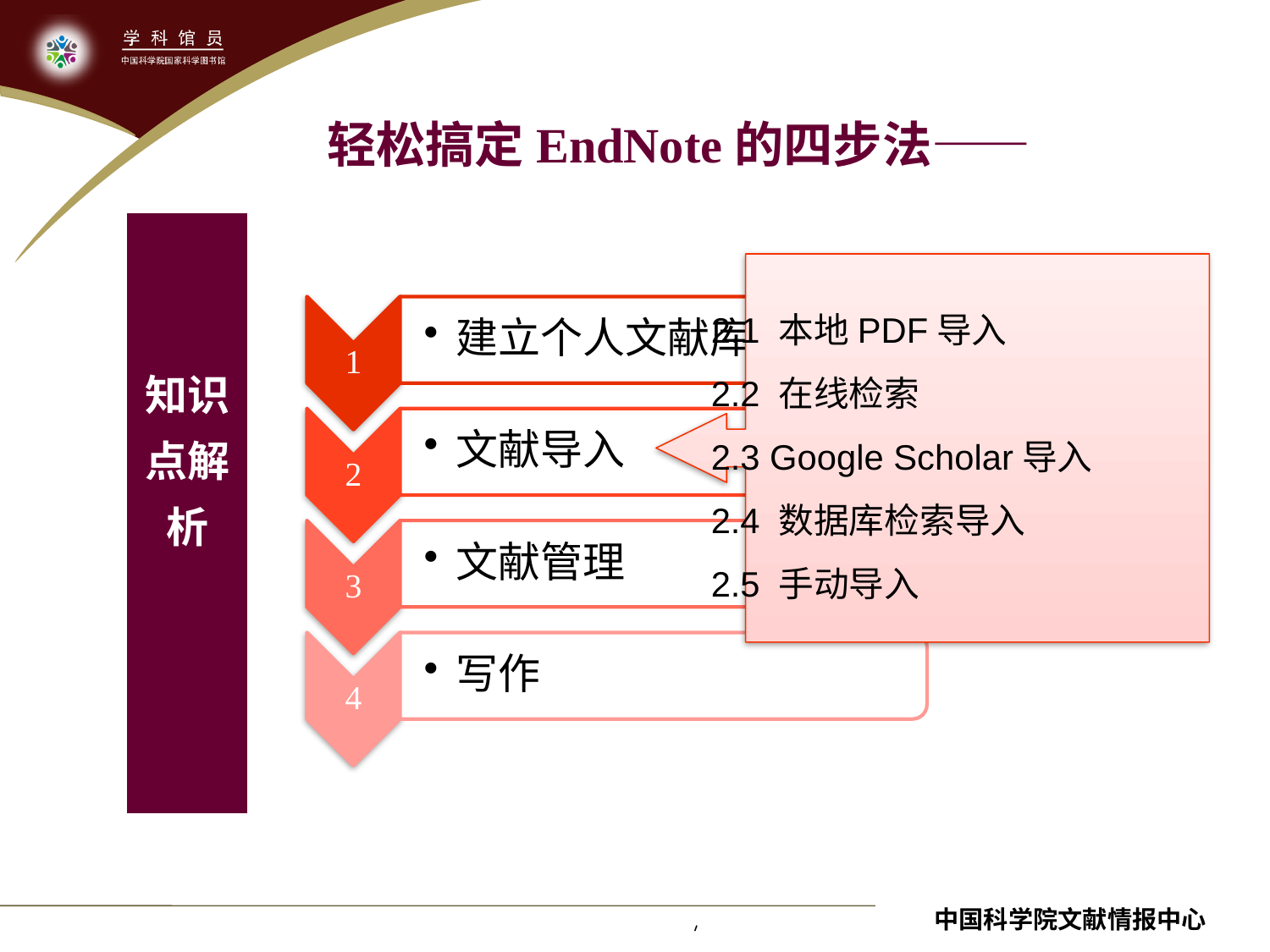

轻松搞定EndNote的四步法——

知识点解析

2.1 本地PDF导入
2.2 在线检索
2.3 Google Scholar导入
2.4 数据库检索导入
2.5 手动导入
1
建立个人文献库
2
文献导入
3
文献管理
4
写作
中国科学院文献情报中心